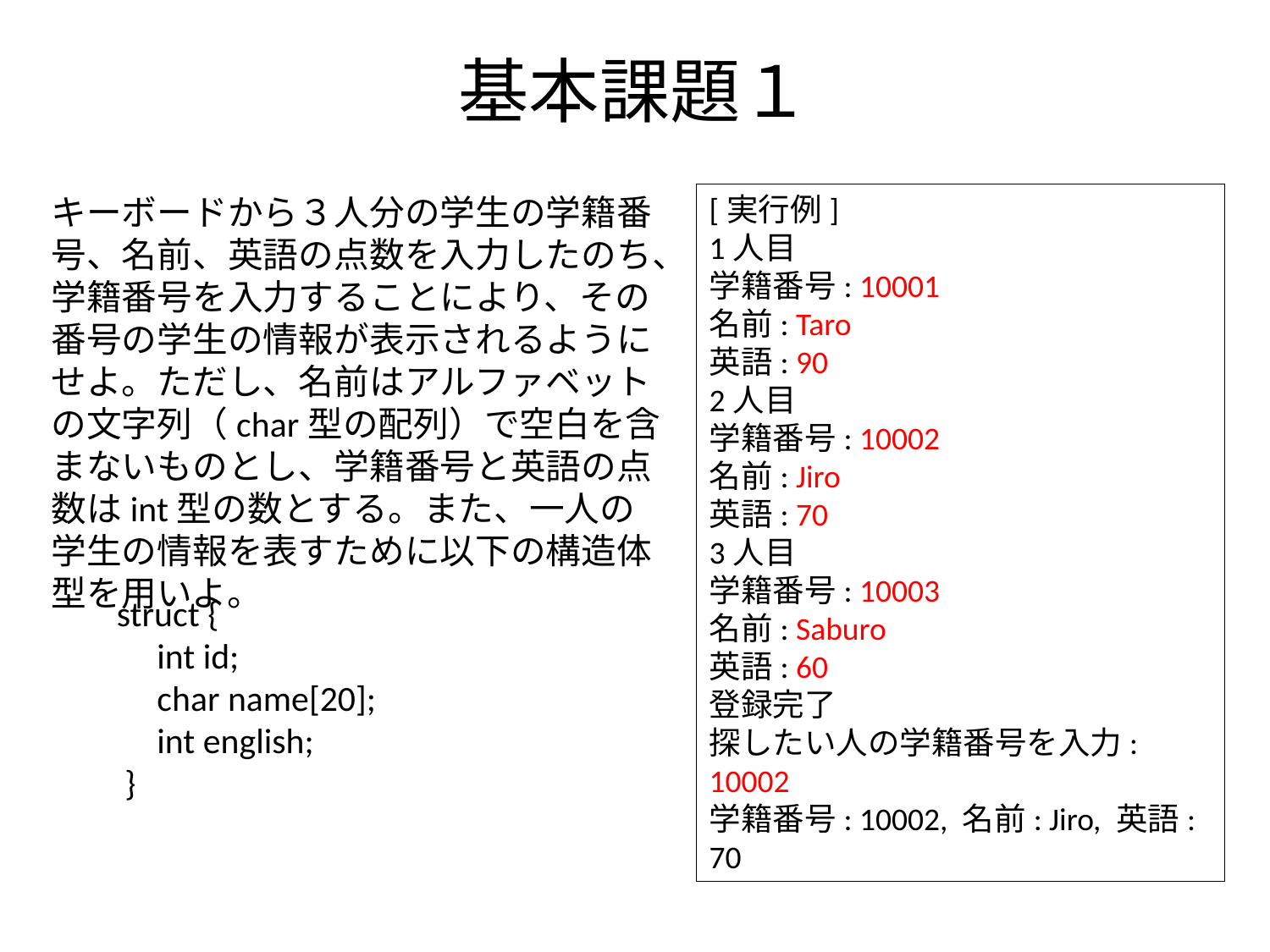

# 基本課題１
キーボードから３人分の学生の学籍番号、名前、英語の点数を入力したのち、学籍番号を入力することにより、その番号の学生の情報が表示されるようにせよ。ただし、名前はアルファベットの文字列（char型の配列）で空白を含まないものとし、学籍番号と英語の点数はint型の数とする。また、一人の学生の情報を表すために以下の構造体型を用いよ。
[実行例]
1人目
学籍番号: 10001
名前: Taro
英語: 90
2人目
学籍番号: 10002
名前: Jiro
英語: 70
3人目
学籍番号: 10003
名前: Saburo
英語: 60
登録完了
探したい人の学籍番号を入力: 10002
学籍番号: 10002, 名前: Jiro, 英語: 70
struct {
     int id;
     char name[20];
     int english;
 }